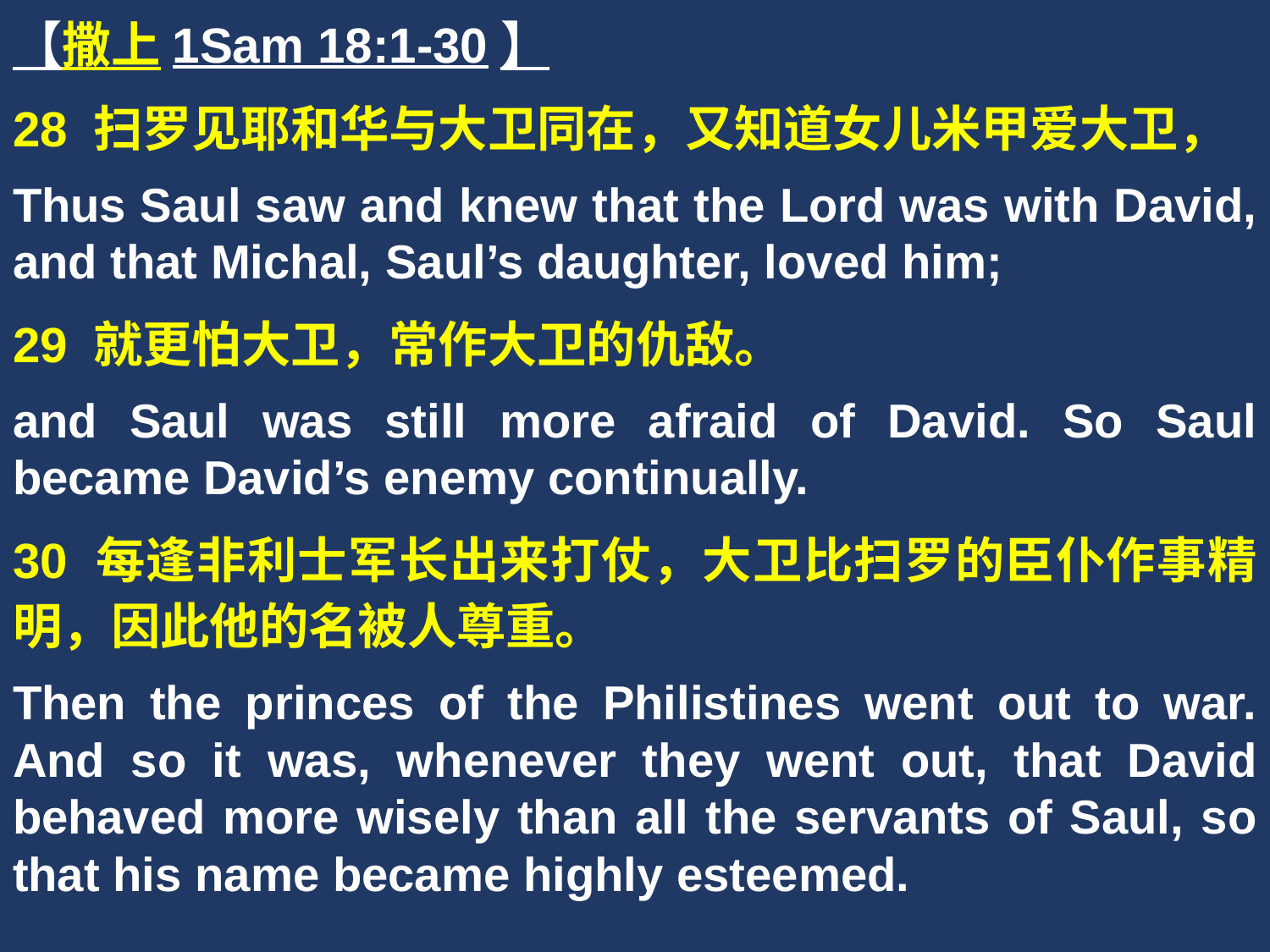

【撒上1Sam 18:1-30】
28 扫罗见耶和华与大卫同在，又知道女儿米甲爱大卫，
Thus Saul saw and knew that the Lord was with David, and that Michal, Saul’s daughter, loved him;
29 就更怕大卫，常作大卫的仇敌。
and Saul was still more afraid of David. So Saul became David’s enemy continually.
30 每逢非利士军长出来打仗，大卫比扫罗的臣仆作事精明，因此他的名被人尊重。
Then the princes of the Philistines went out to war. And so it was, whenever they went out, that David behaved more wisely than all the servants of Saul, so that his name became highly esteemed.